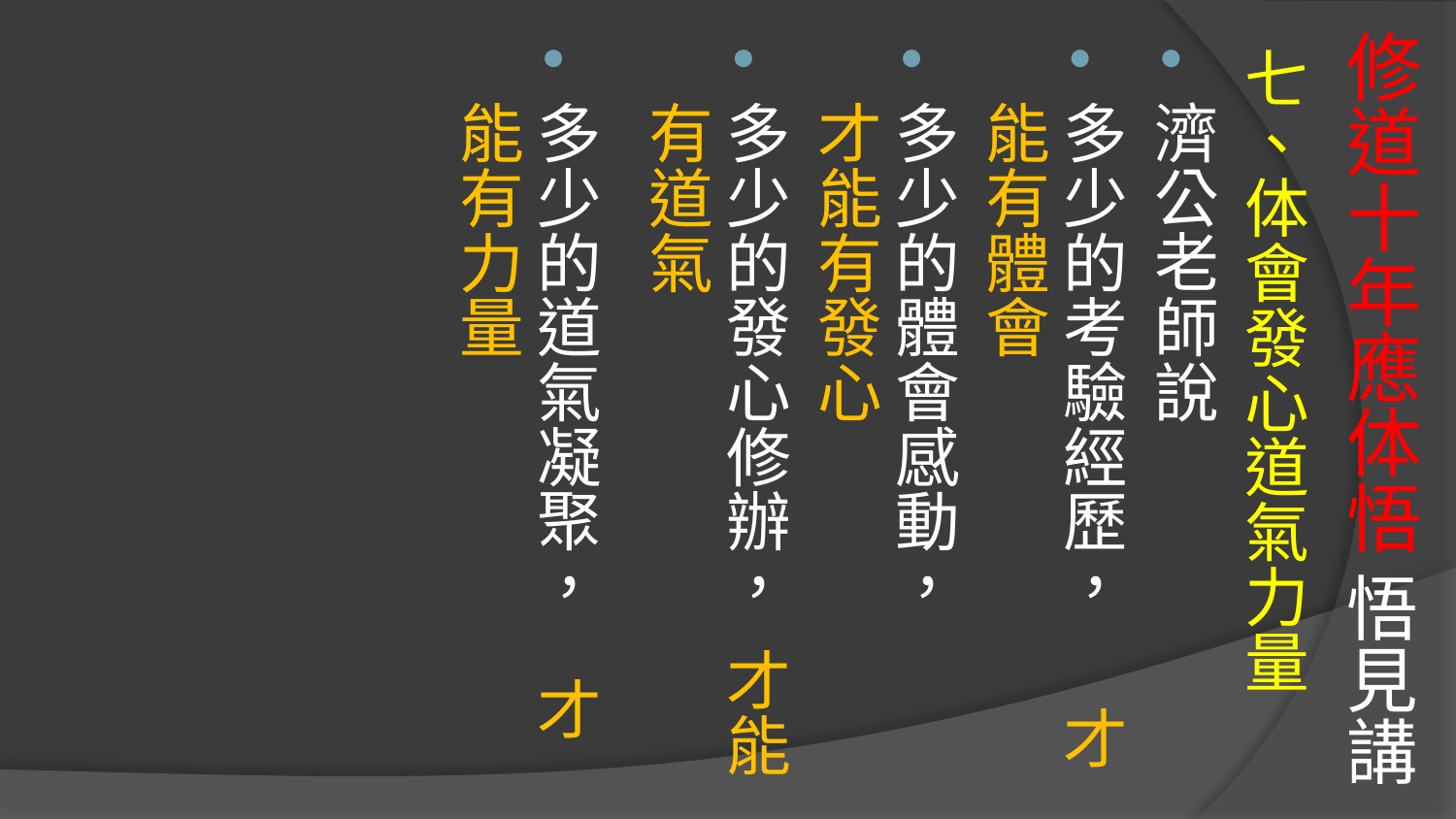

# 修道十年應体悟 悟見講
七、体會發心道氣力量
濟公老師說
多少的考驗經歷，      才能有體會
多少的體會感動，        才能有發心
多少的發心修辦，  才能有道氣
多少的道氣凝聚，    才能有力量